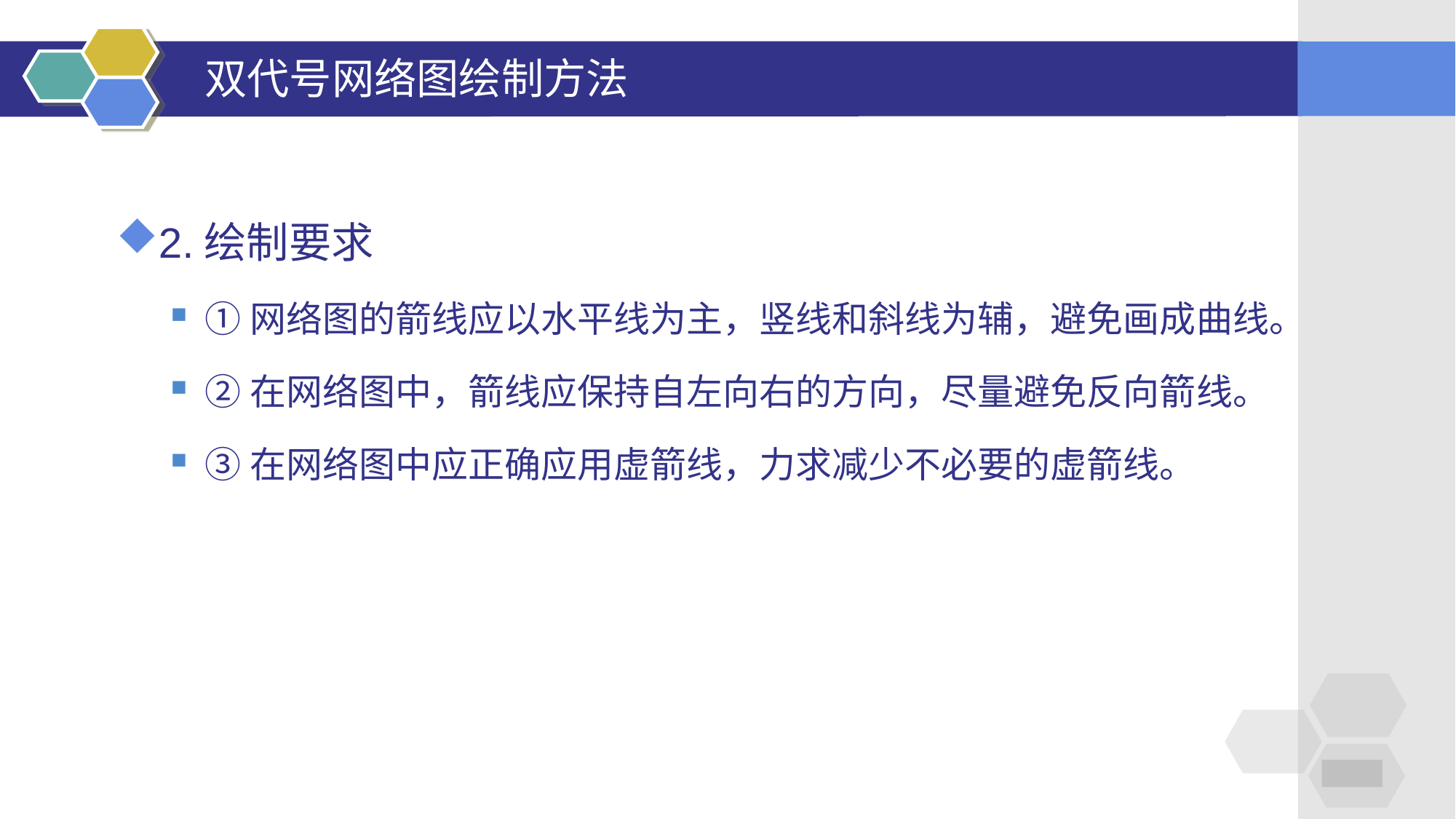

# 双代号网络图绘制方法
2.绘制要求
①网络图的箭线应以水平线为主，竖线和斜线为辅，避免画成曲线。
②在网络图中，箭线应保持自左向右的方向，尽量避免反向箭线。
③在网络图中应正确应用虚箭线，力求减少不必要的虚箭线。
4